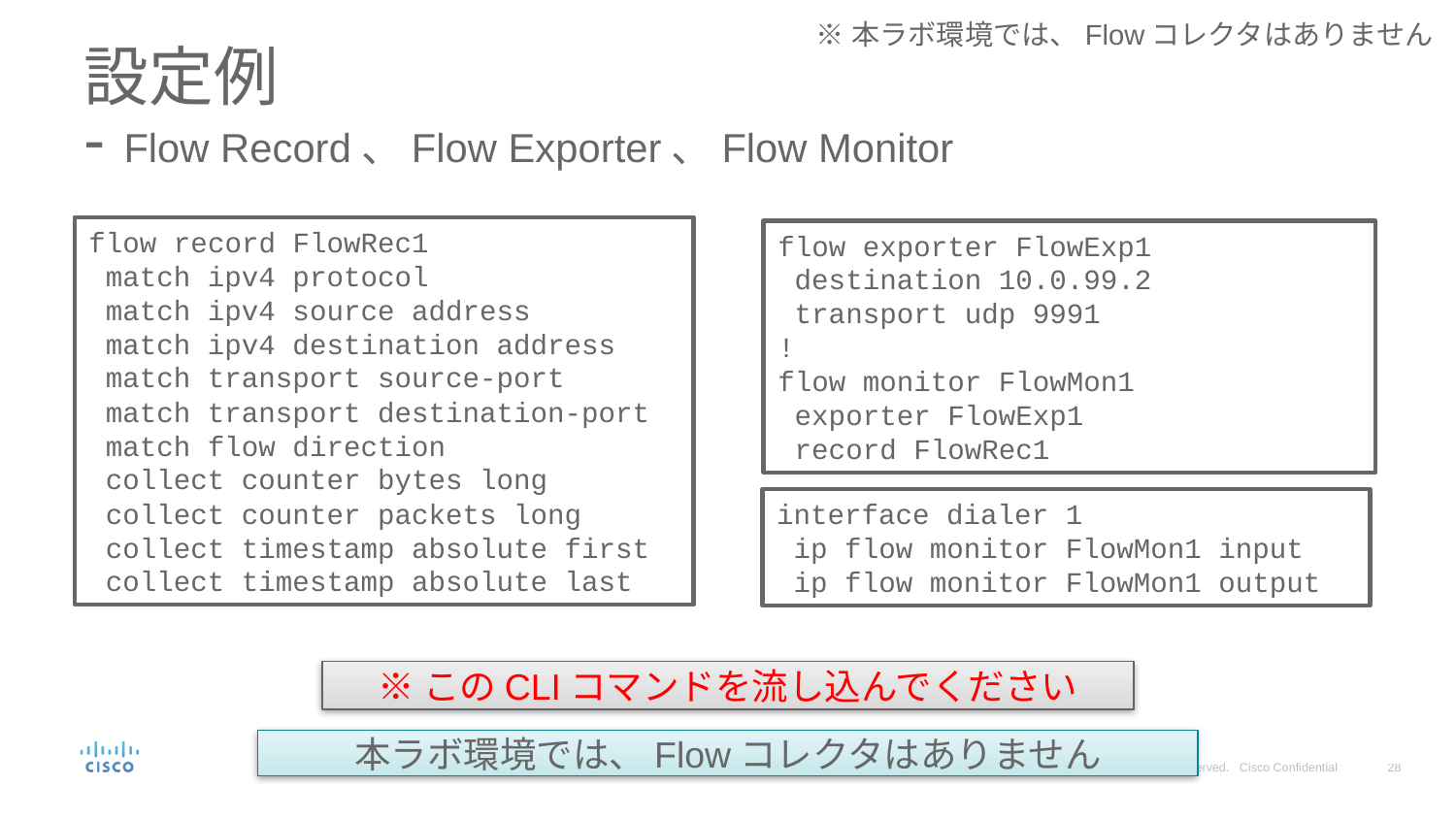

※本ラボ環境では、Flowコレクタはありません
# 設定例 - Flow Record、Flow Exporter、Flow Monitor
flow record FlowRec1
 match ipv4 protocol
 match ipv4 source address
 match ipv4 destination address
 match transport source-port
 match transport destination-port
 match flow direction
 collect counter bytes long
 collect counter packets long
 collect timestamp absolute first
 collect timestamp absolute last
flow exporter FlowExp1
 destination 10.0.99.2
 transport udp 9991
!
flow monitor FlowMon1
 exporter FlowExp1
 record FlowRec1
interface dialer 1
 ip flow monitor FlowMon1 input
 ip flow monitor FlowMon1 output
※このCLIコマンドを流し込んでください
本ラボ環境では、Flowコレクタはありません